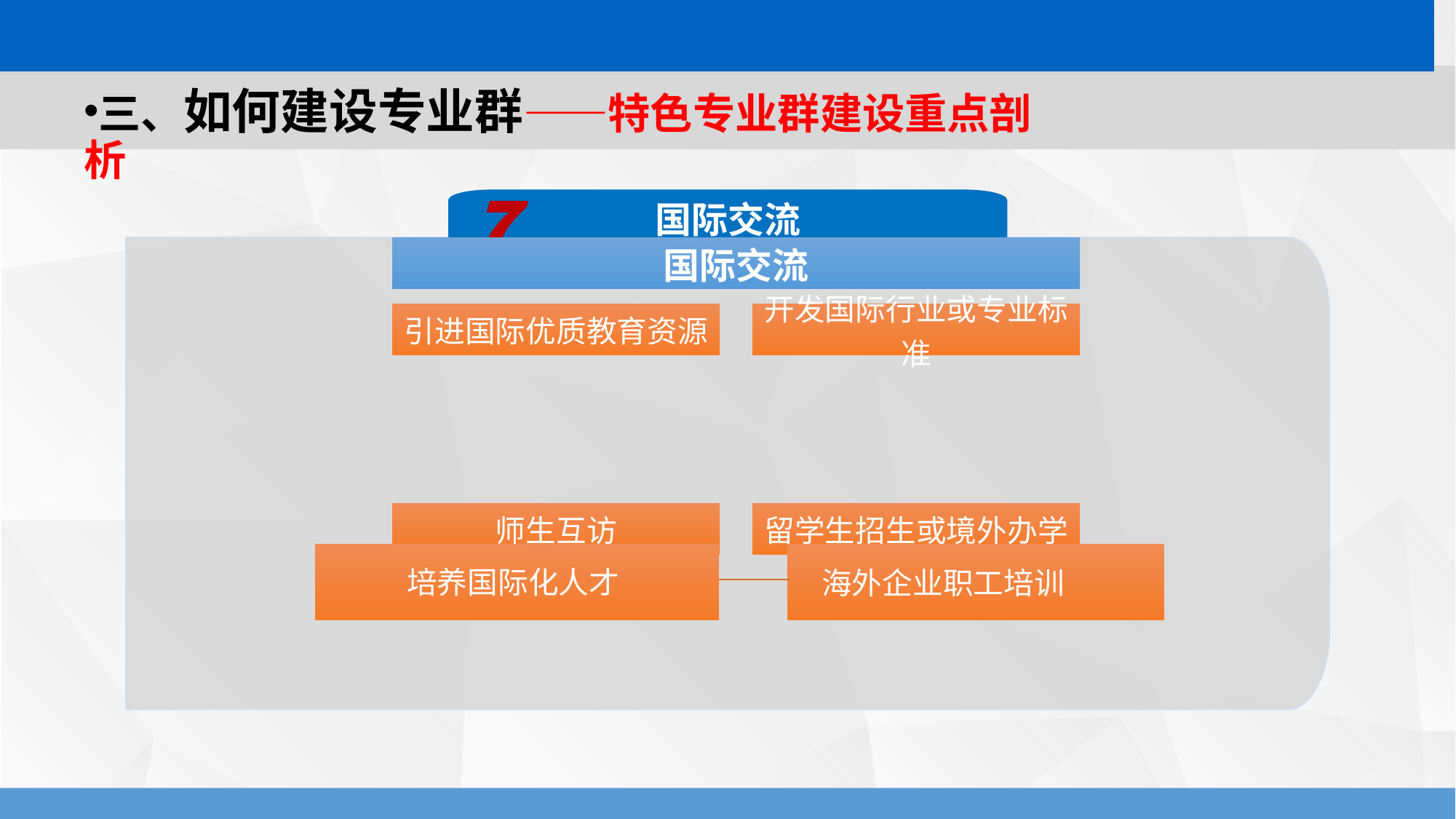

# 三、如何建设专业群——特色专业群建设重点剖析

7
国际交流

引进国际优质教育资源
开发国际行业或专业标准
师生互访
留学生招生或境外办学
国际交流

培养国际化人才
海外企业职工培训